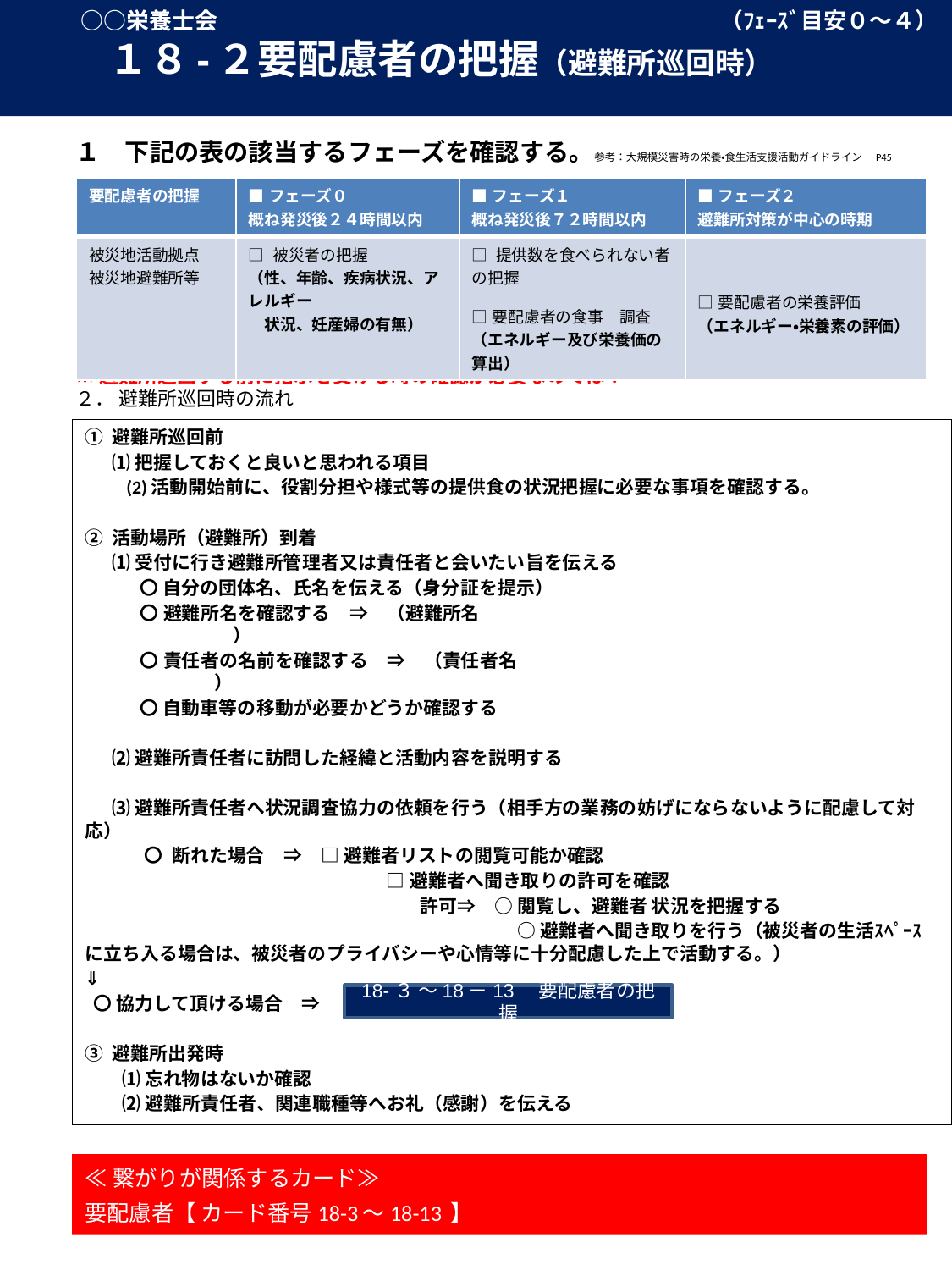

○○栄養士会　　　　　　　　　　　　　　　　　　　　　　（ﾌｪｰｽﾞ目安０～４）
　　　１８-２要配慮者の把握（避難所巡回時）
１　下記の表の該当するフェーズを確認する。参考：大規模災害時の栄養・食生活支援活動ガイドライン　P45
| 要配慮者の把握 | ■フェーズ０ 概ね発災後２４時間以内 | ■フェーズ１ 概ね発災後７２時間以内 | ■フェーズ２ 避難所対策が中心の時期 |
| --- | --- | --- | --- |
| 被災地活動拠点 被災地避難所等 | □ 被災者の把握 （性、年齢、疾病状況、アレルギー 　状況、妊産婦の有無） | □ 提供数を食べられない者の把握 □要配慮者の食事　調査 （エネルギー及び栄養価の算出） | □要配慮者の栄養評価 （エネルギー・栄養素の評価） |
# ※避難所巡回する前に指示を受ける時の確認が必要なのでは？ ２． 避難所巡回時の流れ
① 避難所巡回前
　  ⑴ 把握しておくと良いと思われる項目
　　(2)活動開始前に、役割分担や様式等の提供食の状況把握に必要な事項を確認する。

② 活動場所（避難所）到着
　  ⑴ 受付に行き避難所管理者又は責任者と会いたい旨を伝える
　　　〇 自分の団体名、氏名を伝える（身分証を提示）
　　　〇 避難所名を確認する　⇒　（避難所名　　　　　　　　　　　　　　　　　　　　　　　　　　　　　　　　）
　　　〇 責任者の名前を確認する　⇒　（責任者名　　　　　　　　　　　　　　　　　　　　　　　　　　　　　）
　　　〇 自動車等の移動が必要かどうか確認する

　  ⑵ 避難所責任者に訪問した経緯と活動内容を説明する

　  ⑶ 避難所責任者へ状況調査協力の依頼を行う（相手方の業務の妨げにならないように配慮して対応）
　　　 〇  断れた場合　⇒　□ 避難者リストの閲覧可能か確認
　　　　　　　　　　　　　　　　 □ 避難者へ聞き取りの許可を確認
　　　　　　　　　　　　　　　　　　許可⇒　○ 閲覧し、避難者 状況を把握する
　　　　　　　　　　　　　　　　　　　　　　　 ○ 避難者へ聞き取りを行う（被災者の生活ｽﾍﾟｰｽに立ち入る場合は、被災者のプライバシーや心情等に十分配慮した上で活動する。）
⇓
 〇 協力して頂ける場合　⇒

③ 避難所出発時
　　⑴ 忘れ物はないか確認
　　⑵ 避難所責任者、関連職種等へお礼（感謝）を伝える

18-３ ～18－13　要配慮者の把握
≪繋がりが関係するカード≫
要配慮者【 カード番号18-3～18-13 】